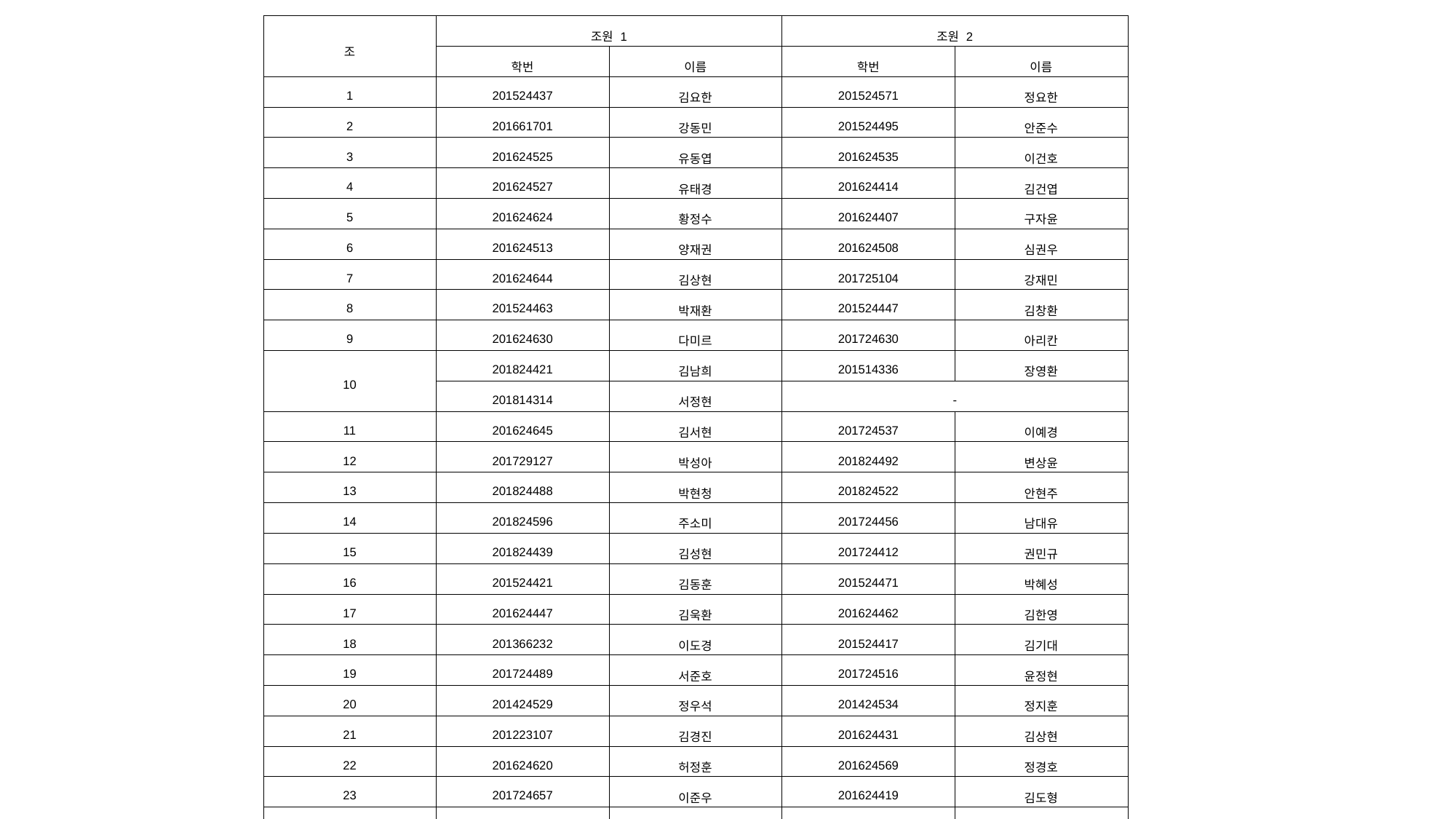

| 조 | 조원 1 |  | 조원 2 |  |
| --- | --- | --- | --- | --- |
|  | 학번 | 이름 | 학번 | 이름 |
| 1 | 201524437 | 김요한 | 201524571 | 정요한 |
| 2 | 201661701 | 강동민 | 201524495 | 안준수 |
| 3 | 201624525 | 유동엽 | 201624535 | 이건호 |
| 4 | 201624527 | 유태경 | 201624414 | 김건엽 |
| 5 | 201624624 | 황정수 | 201624407 | 구자윤 |
| 6 | 201624513 | 양재권 | 201624508 | 심권우 |
| 7 | 201624644 | 김상현 | 201725104 | 강재민 |
| 8 | 201524463 | 박재환 | 201524447 | 김창환 |
| 9 | 201624630 | 다미르 | 201724630 | 아리칸 |
| 10 | 201824421 | 김남희 | 201514336 | 장영환 |
|  | 201814314 | 서정현 | - |  |
| 11 | 201624645 | 김서현 | 201724537 | 이예경 |
| 12 | 201729127 | 박성아 | 201824492 | 변상윤 |
| 13 | 201824488 | 박현청 | 201824522 | 안현주 |
| 14 | 201824596 | 주소미 | 201724456 | 남대유 |
| 15 | 201824439 | 김성현 | 201724412 | 권민규 |
| 16 | 201524421 | 김동훈 | 201524471 | 박혜성 |
| 17 | 201624447 | 김욱환 | 201624462 | 김한영 |
| 18 | 201366232 | 이도경 | 201524417 | 김기대 |
| 19 | 201724489 | 서준호 | 201724516 | 윤정현 |
| 20 | 201424529 | 정우석 | 201424534 | 정지훈 |
| 21 | 201223107 | 김경진 | 201624431 | 김상현 |
| 22 | 201624620 | 허정훈 | 201624569 | 정경호 |
| 23 | 201724657 | 이준우 | 201624419 | 김도형 |
| 24 | 201624475 | 박동인 | 201524588 | 조창흠 |